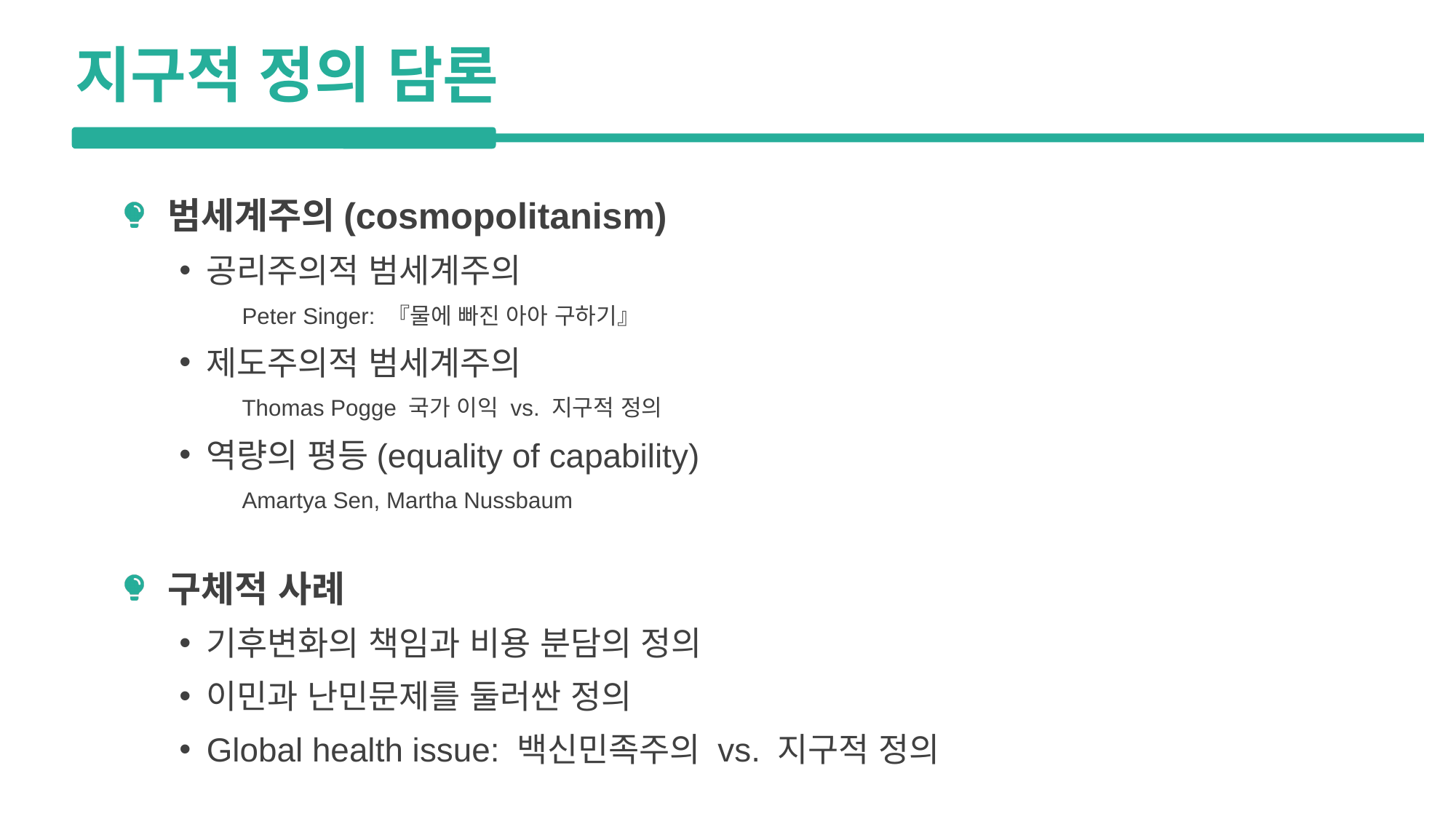

지구적 정의 담론
범세계주의(cosmopolitanism)
공리주의적 범세계주의
Peter Singer: 『물에 빠진 아아 구하기』
제도주의적 범세계주의
Thomas Pogge 국가 이익 vs. 지구적 정의
역량의 평등(equality of capability)
Amartya Sen, Martha Nussbaum

구체적 사례
기후변화의 책임과 비용 분담의 정의
이민과 난민문제를 둘러싼 정의
Global health issue: 백신민족주의 vs. 지구적 정의